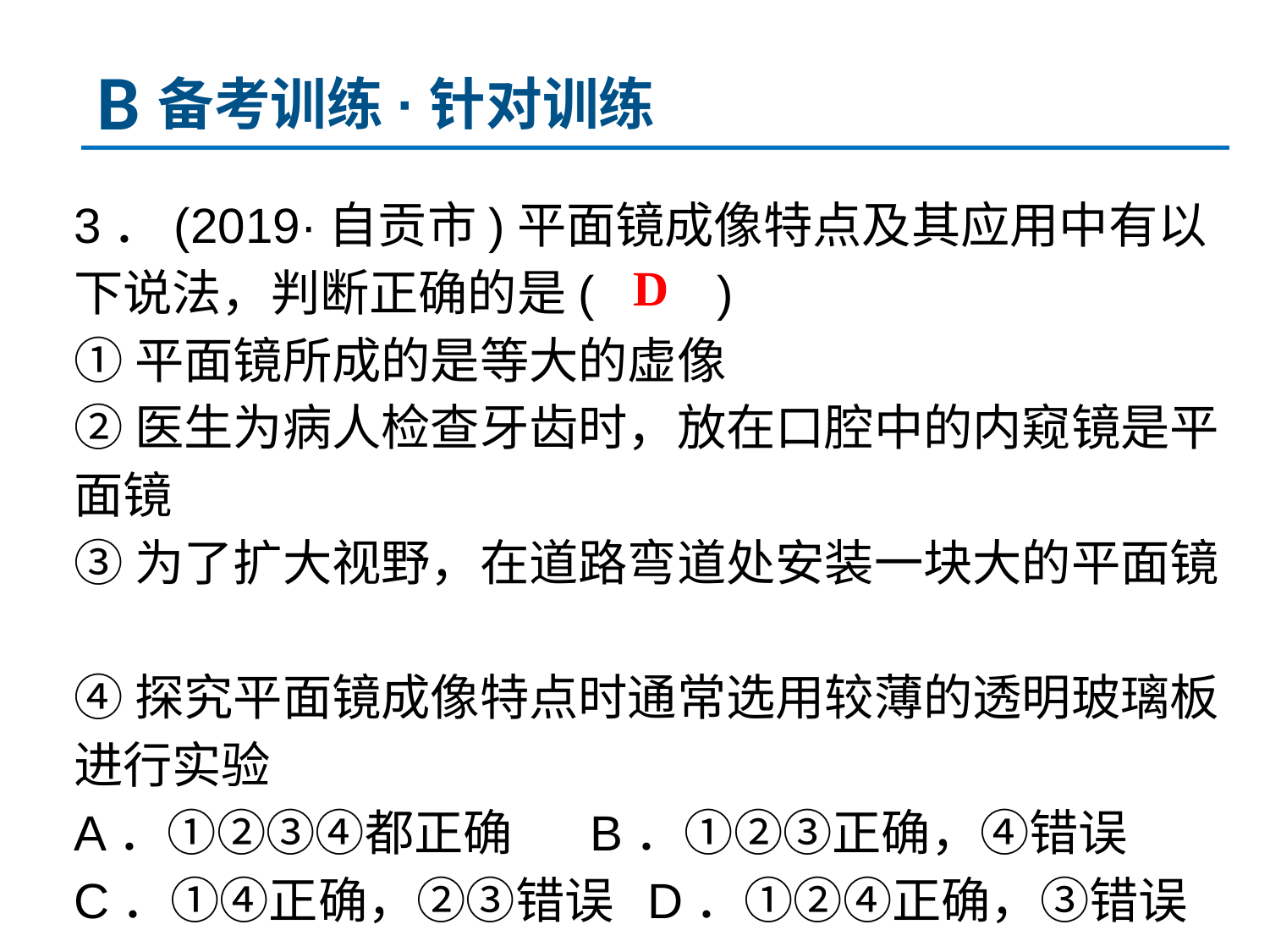

B
备考训练·针对训练
3．(2019·自贡市)平面镜成像特点及其应用中有以下说法，判断正确的是(　　)
①平面镜所成的是等大的虚像
②医生为病人检查牙齿时，放在口腔中的内窥镜是平面镜
③为了扩大视野，在道路弯道处安装一块大的平面镜
④探究平面镜成像特点时通常选用较薄的透明玻璃板进行实验
A．①②③④都正确      B．①②③正确，④错误
C．①④正确，②③错误  D．①②④正确，③错误
D